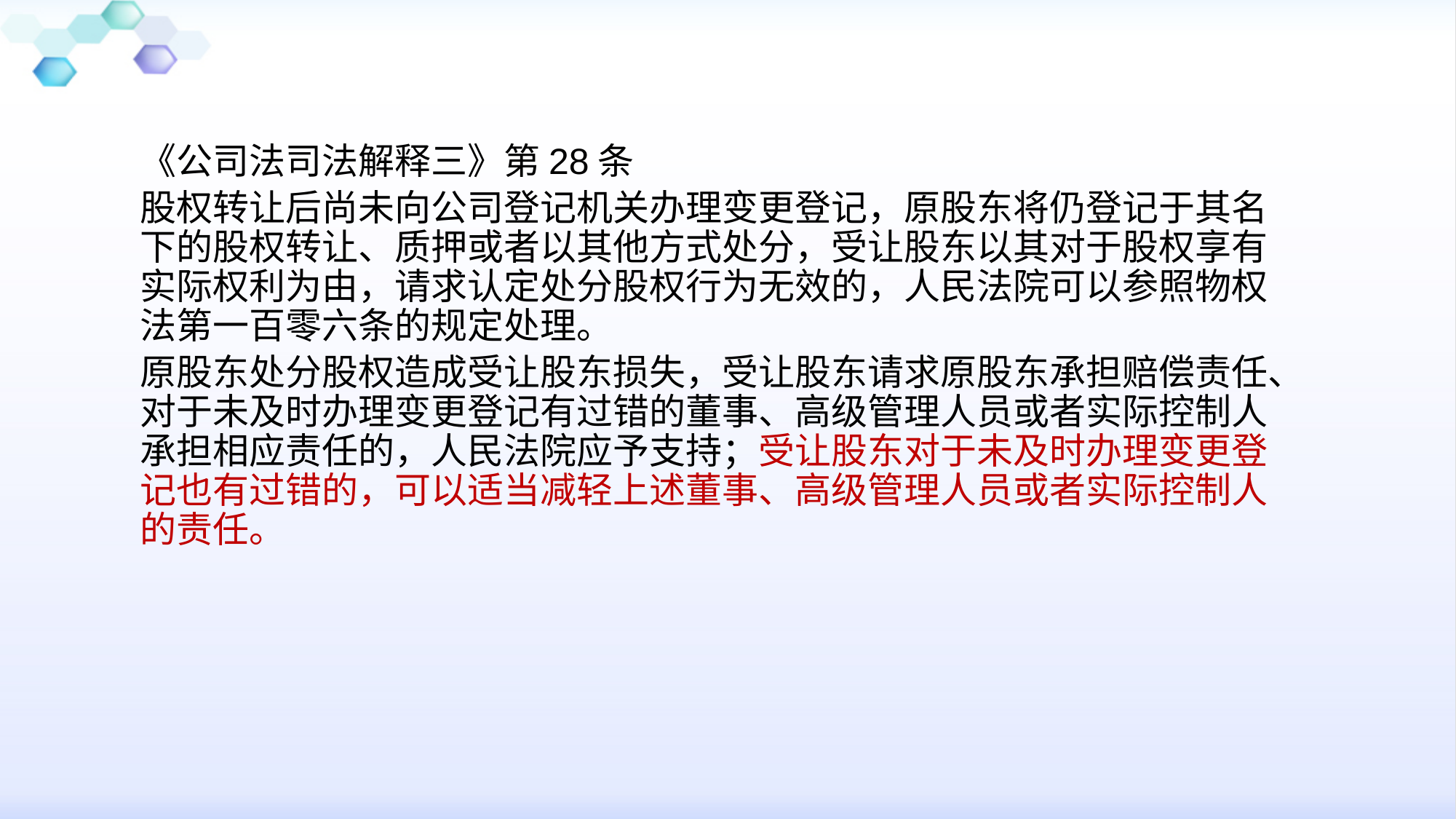

《公司法司法解释三》第28条
股权转让后尚未向公司登记机关办理变更登记，原股东将仍登记于其名下的股权转让、质押或者以其他方式处分，受让股东以其对于股权享有实际权利为由，请求认定处分股权行为无效的，人民法院可以参照物权法第一百零六条的规定处理。
原股东处分股权造成受让股东损失，受让股东请求原股东承担赔偿责任、对于未及时办理变更登记有过错的董事、高级管理人员或者实际控制人承担相应责任的，人民法院应予支持；受让股东对于未及时办理变更登记也有过错的，可以适当减轻上述董事、高级管理人员或者实际控制人的责任。